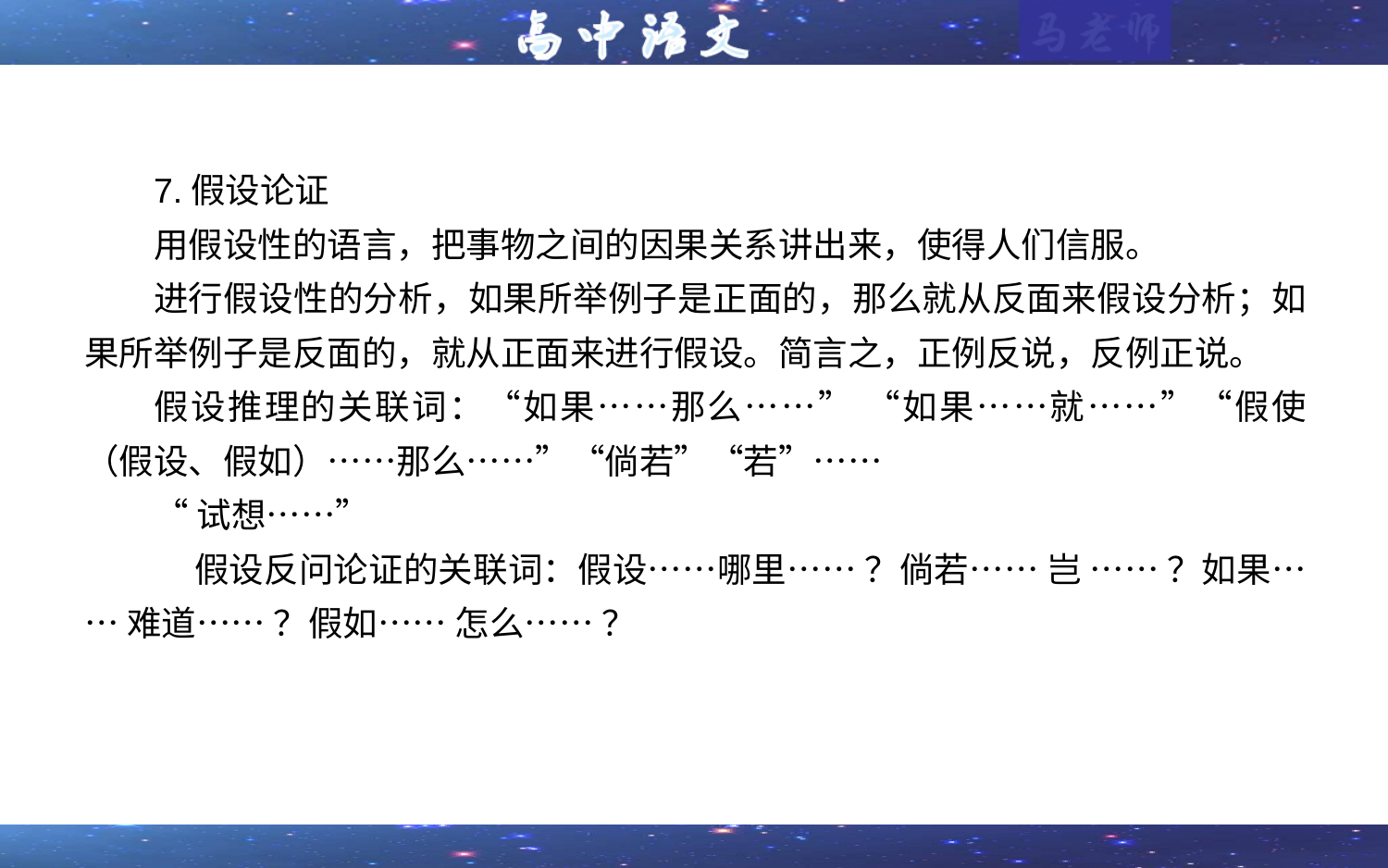

7.假设论证
用假设性的语言，把事物之间的因果关系讲出来，使得人们信服。
进行假设性的分析，如果所举例子是正面的，那么就从反面来假设分析；如果所举例子是反面的，就从正面来进行假设。简言之，正例反说，反例正说。
假设推理的关联词：“如果……那么……” “如果……就……”“假使（假设、假如）……那么……”“倘若”“若”……
“试想……”
    假设反问论证的关联词：假设……哪里…… ？倘若…… 岂 …… ？如果…… 难道…… ？假如…… 怎么…… ？